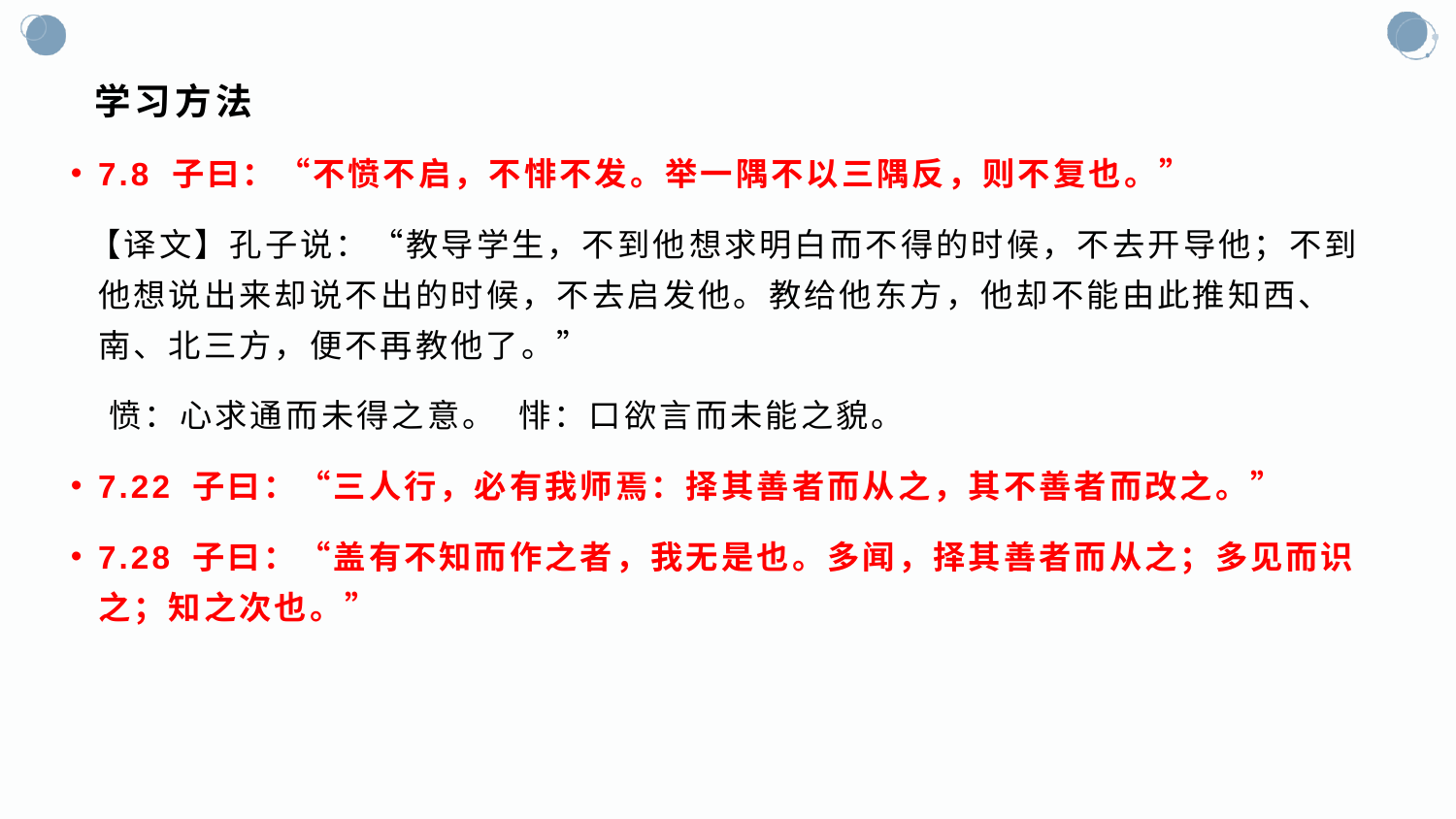

# 学习方法
7.8 子曰：“不愤不启，不悱不发。举一隅不以三隅反，则不复也。”
 【译文】孔子说：“教导学生，不到他想求明白而不得的时候，不去开导他；不到他想说出来却说不出的时候，不去启发他。教给他东方，他却不能由此推知西、南、北三方，便不再教他了。”
   愤：心求通而未得之意。  悱：口欲言而未能之貌。
7.22 子曰：“三人行，必有我师焉：择其善者而从之，其不善者而改之。”
7.28 子曰：“盖有不知而作之者，我无是也。多闻，择其善者而从之；多见而识之；知之次也。”